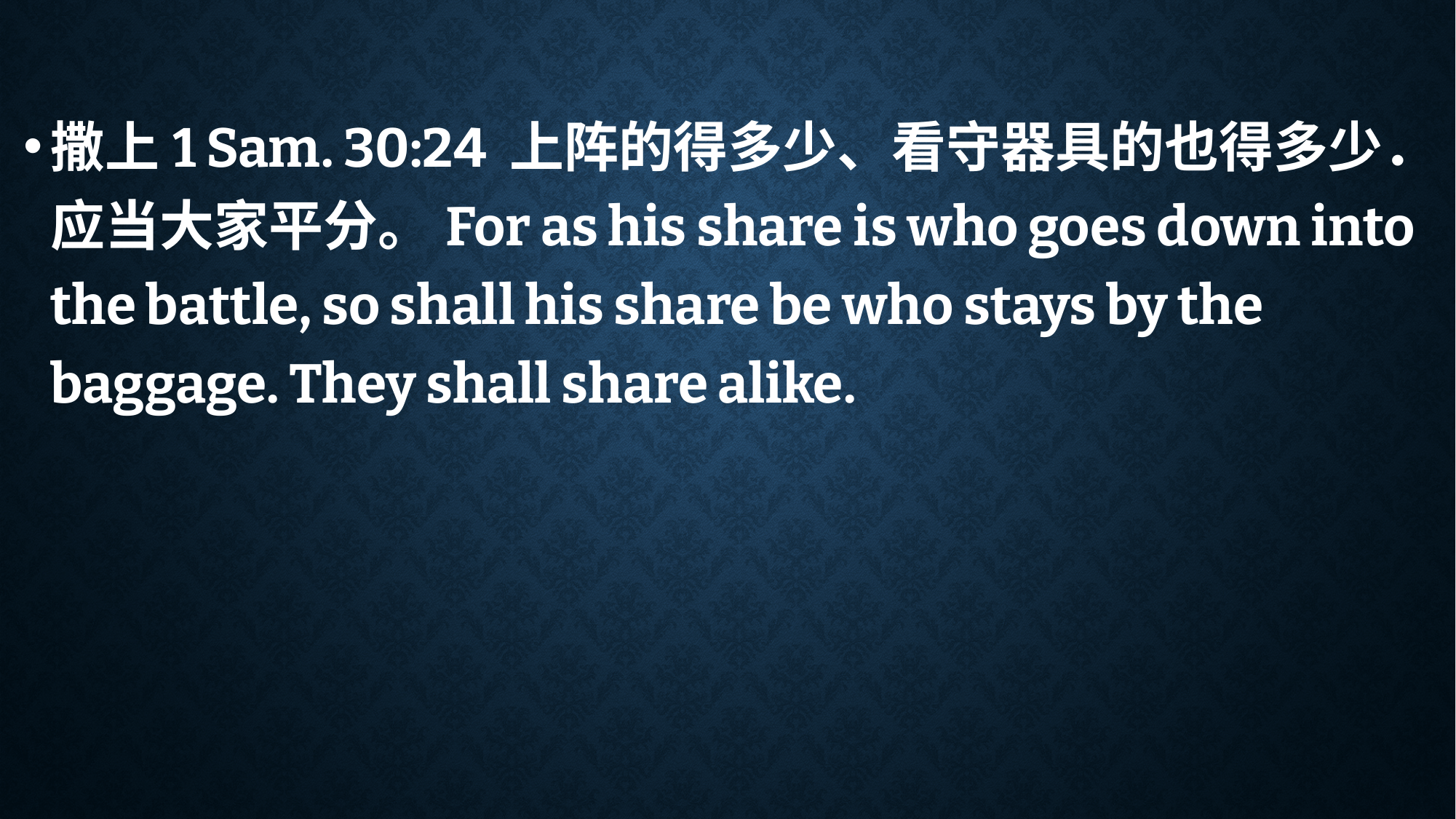

撒上1 Sam. 30:24 上阵的得多少、看守器具的也得多少．应当大家平分。For as his share is who goes down into the battle, so shall his share be who stays by the baggage. They shall share alike.